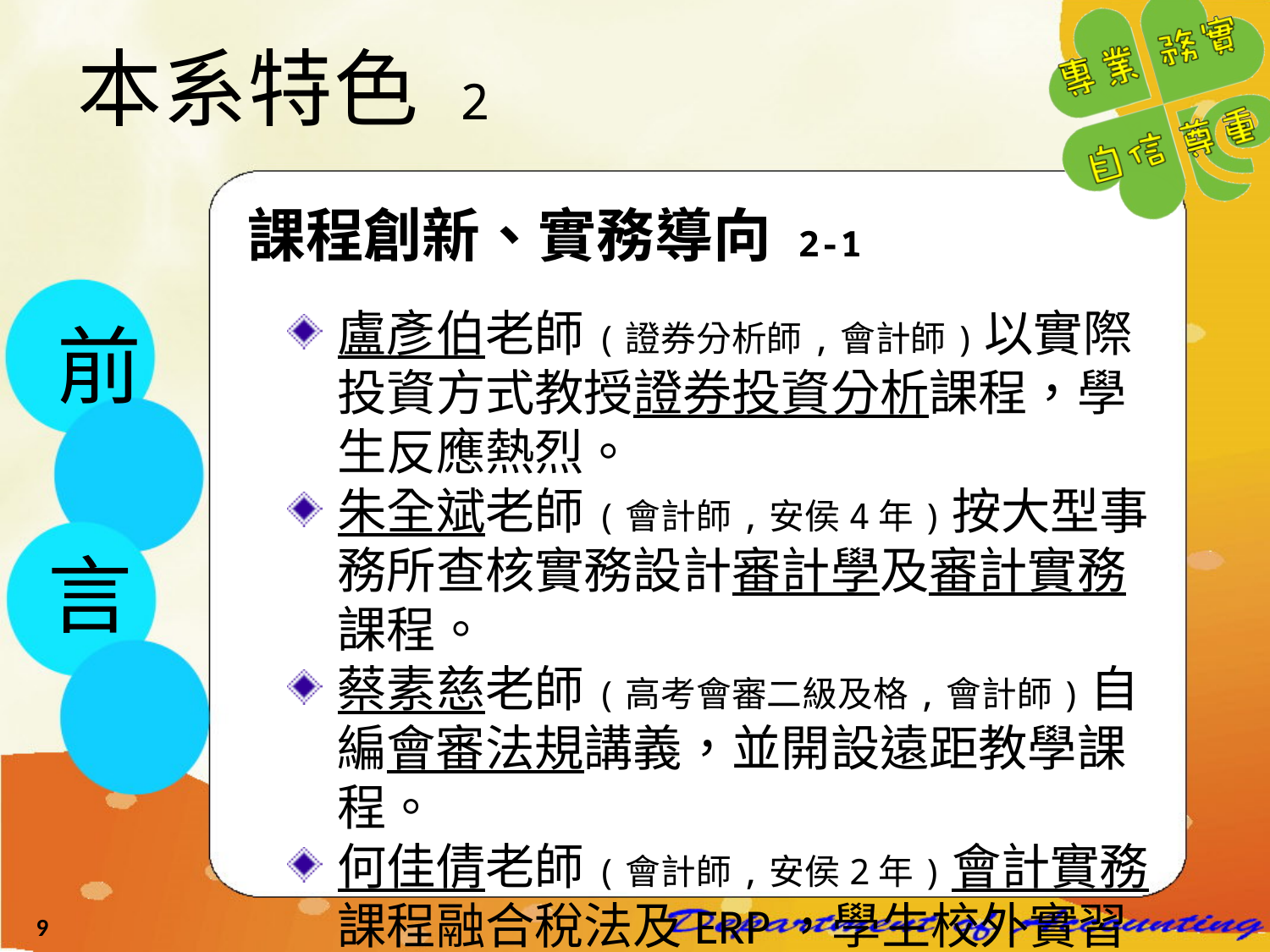

# 本系特色 2
課程創新、實務導向 2-1

盧彥伯老師(證券分析師,會計師)以實際投資方式教授證券投資分析課程，學生反應熱烈。
朱全斌老師(會計師,安侯4年)按大型事務所查核實務設計審計學及審計實務課程。
蔡素慈老師(高考會審二級及格,會計師)自編會審法規講義，並開設遠距教學課程。
何佳倩老師(會計師,安侯2年)會計實務課程融合稅法及ERP，學生校外實習喊讚。
前

言

9